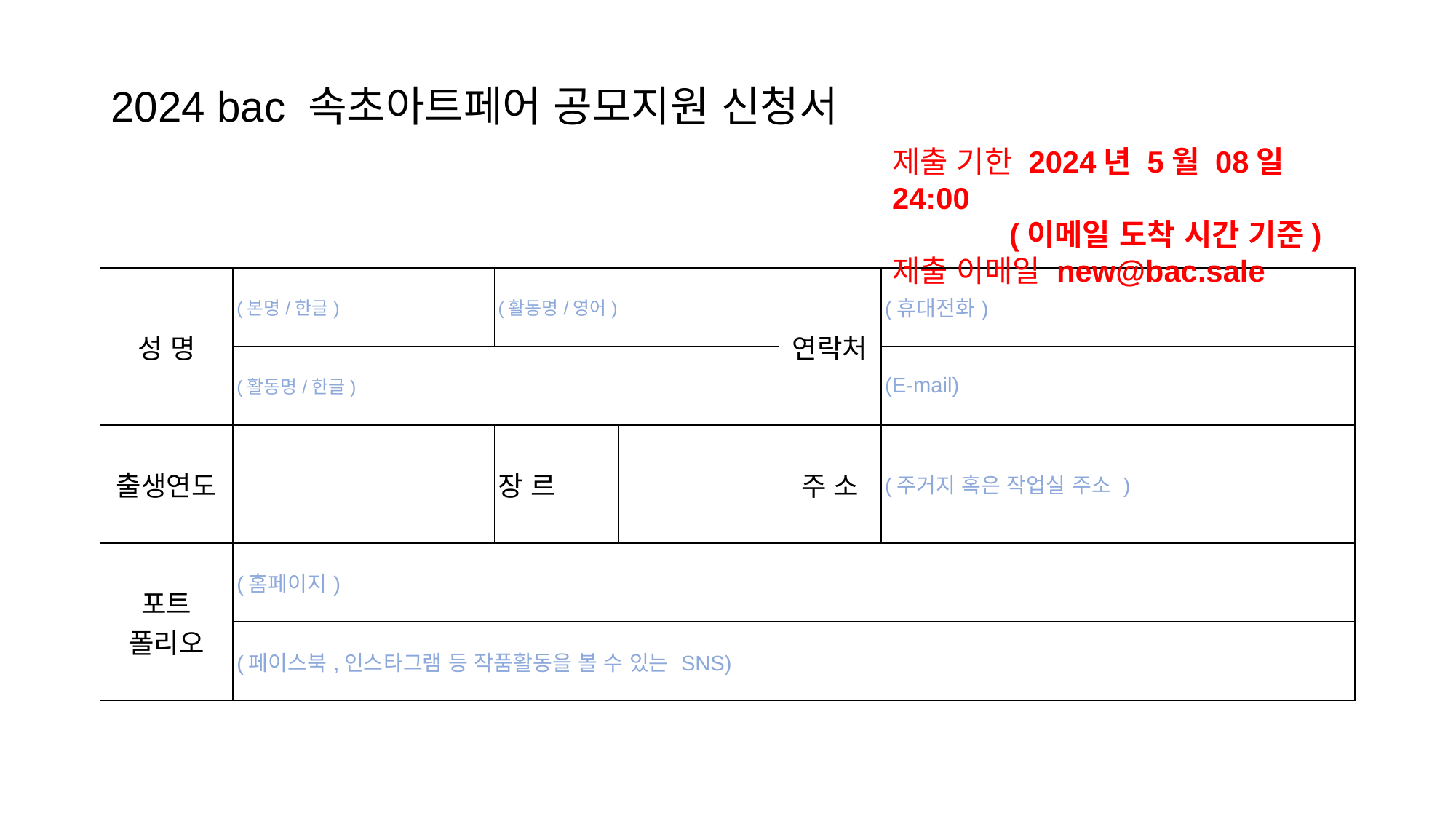

# 2024 bac 속초아트페어 공모지원 신청서
제출 기한 2024년 5월 08일 24:00
              (이메일 도착 시간 기준)
제출 이메일 new@bac.sale
| 성 명 | (본명/한글) | (활동명/영어) |  | 연락처 | (휴대전화) |
| --- | --- | --- | --- | --- | --- |
|  | (활동명/한글) |  |  |  | (E-mail) |
| 출생연도 |  | 장 르 |  | 주 소 | (주거지 혹은 작업실 주소 ) |
| 포트 폴리오 | (홈페이지) |  |  |  |  |
|  | (페이스북,인스타그램 등 작품활동을 볼 수 있는 SNS) |  |  |  |  |